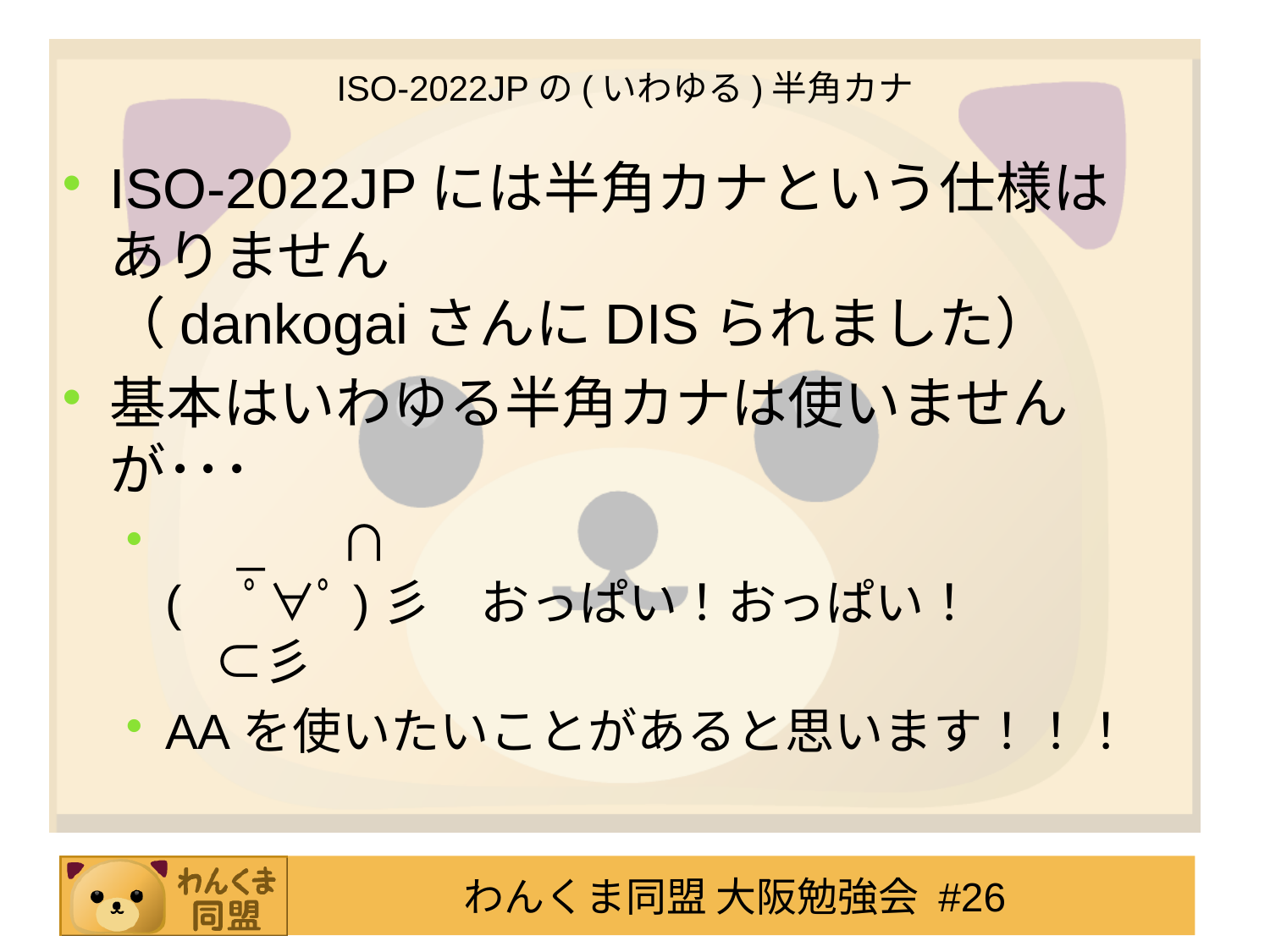

ISO-2022JPの(いわゆる)半角カナ
ISO-2022JPには半角カナという仕様はありません
（dankogaiさんにDISられました）
基本はいわゆる半角カナは使いませんが･･･
　 _ 　∩
(　ﾟ∀ﾟ)彡　おっぱい！おっぱい！
　⊂彡
AAを使いたいことがあると思います！！！